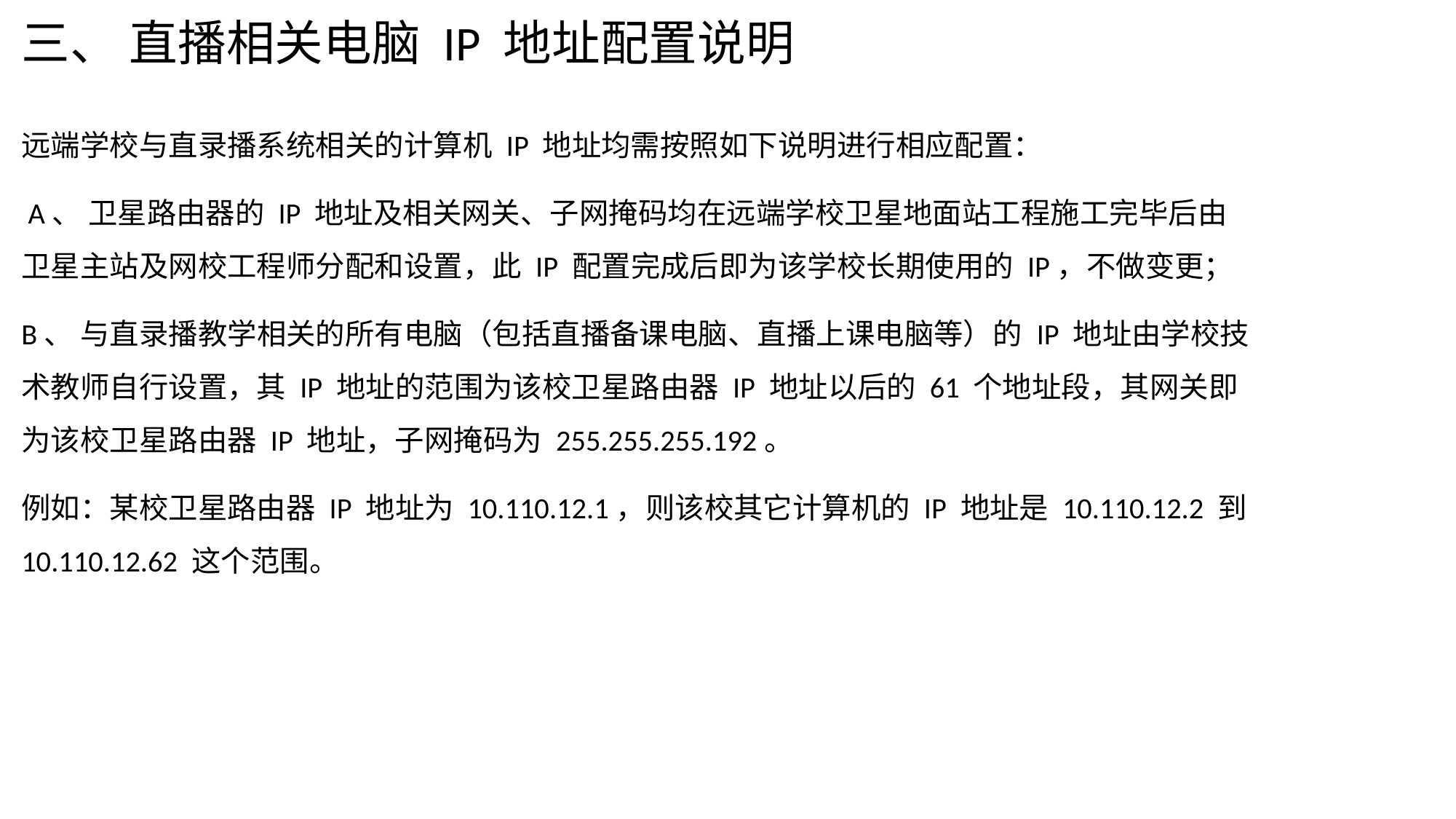

# 三、 直播相关电脑 IP 地址配置说明
远端学校与直录播系统相关的计算机 IP 地址均需按照如下说明进行相应配置：
 A、 卫星路由器的 IP 地址及相关网关、子网掩码均在远端学校卫星地面站工程施工完毕后由卫星主站及网校工程师分配和设置，此 IP 配置完成后即为该学校长期使用的 IP，不做变更；
B、 与直录播教学相关的所有电脑（包括直播备课电脑、直播上课电脑等）的 IP 地址由学校技术教师自行设置，其 IP 地址的范围为该校卫星路由器 IP 地址以后的 61 个地址段，其网关即为该校卫星路由器 IP 地址，子网掩码为 255.255.255.192。
例如：某校卫星路由器 IP 地址为 10.110.12.1，则该校其它计算机的 IP 地址是 10.110.12.2 到 10.110.12.62 这个范围。